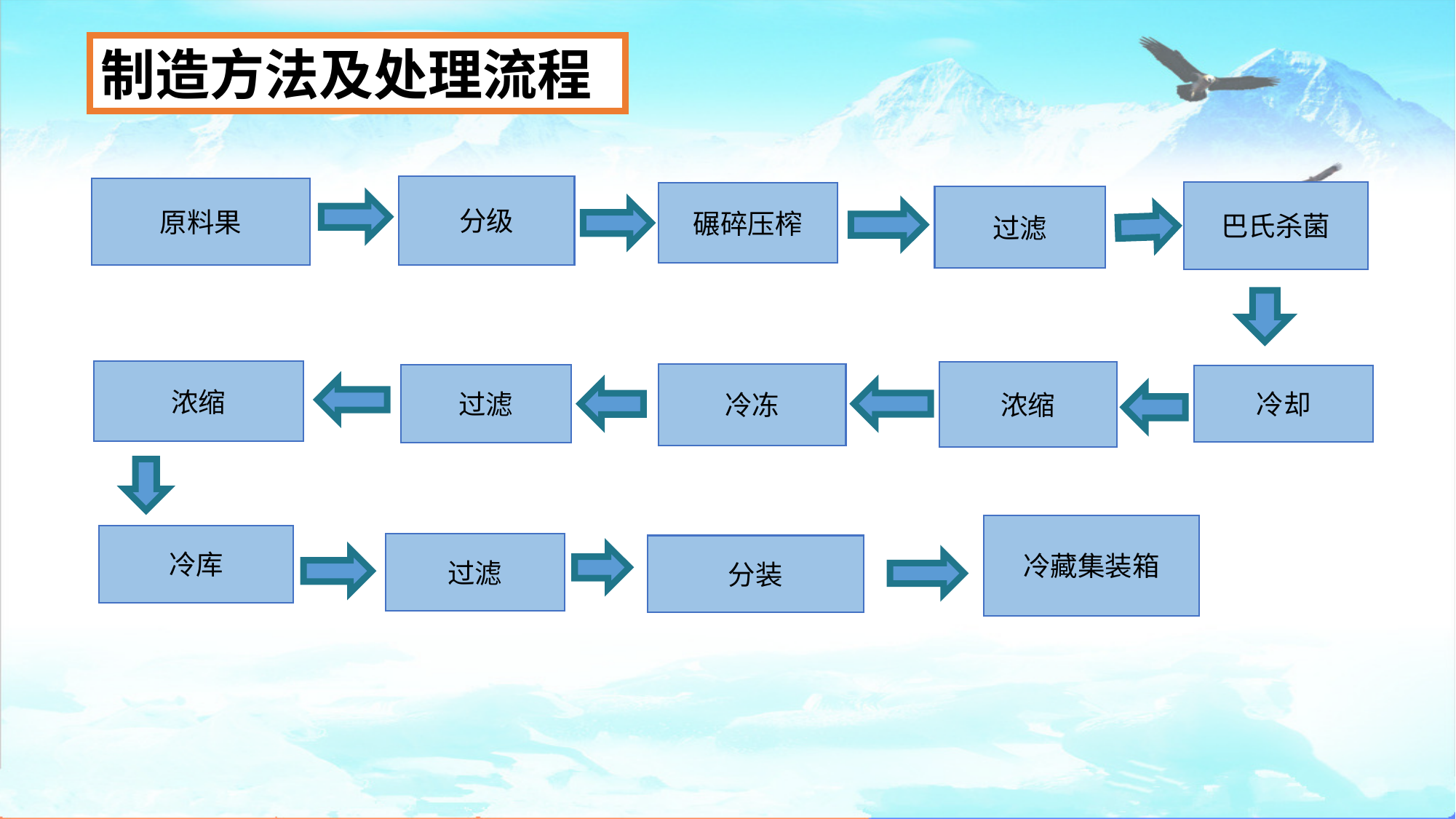

制造方法及处理流程
分级
原料果
巴氏杀菌
碾碎压榨
过滤

浓缩
浓缩
冷冻
过滤
冷却

冷藏集装箱
冷库
过滤
分装